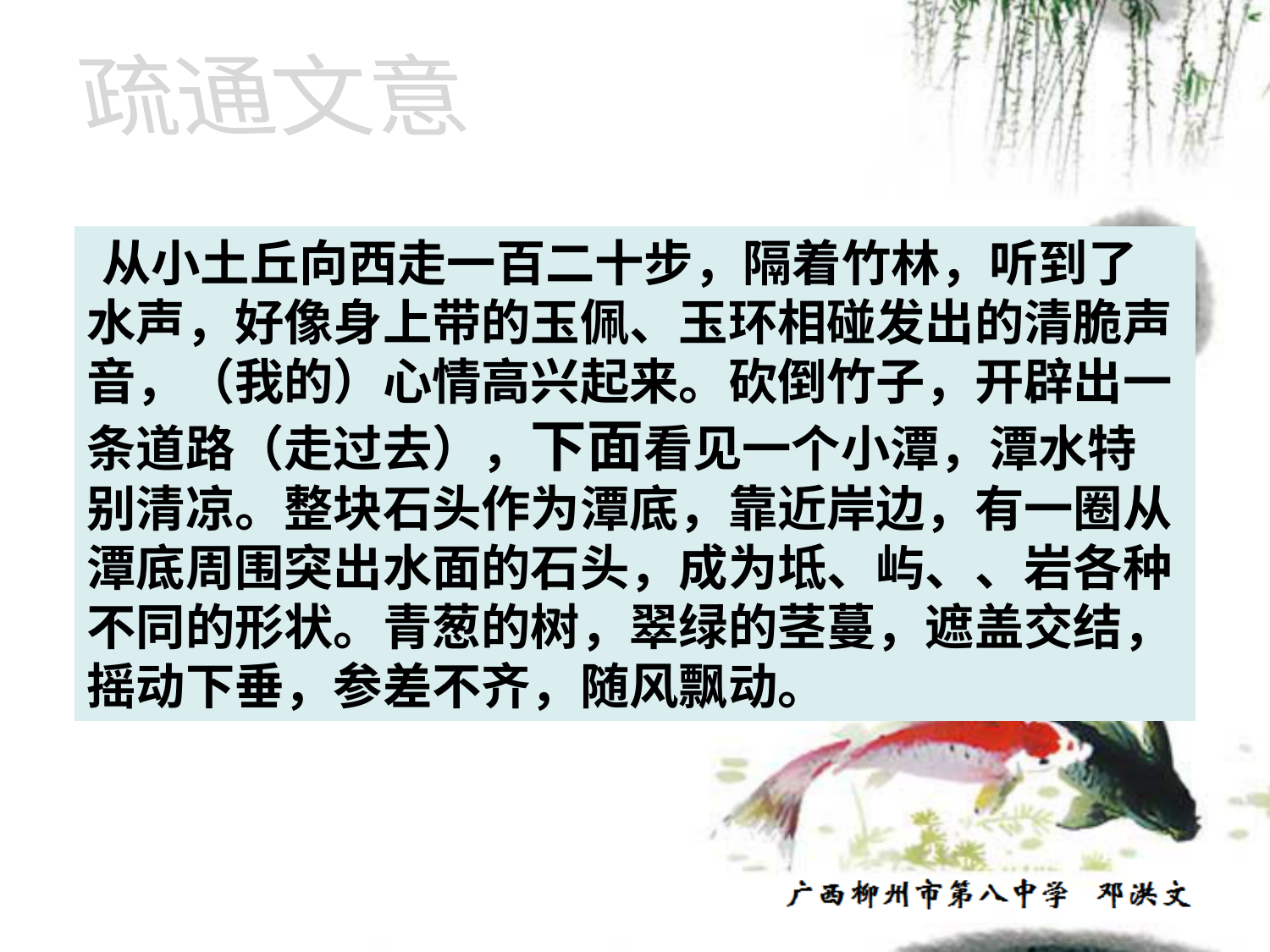

疏通文意
 从小土丘向西走一百二十步，隔着竹林，听到了水声，好像身上带的玉佩、玉环相碰发出的清脆声音，（我的）心情高兴起来。砍倒竹子，开辟出一条道路（走过去），下面看见一个小潭，潭水特别清凉。整块石头作为潭底，靠近岸边，有一圈从潭底周围突出水面的石头，成为坻、屿、、岩各种不同的形状。青葱的树，翠绿的茎蔓，遮盖交结，摇动下垂，参差不齐，随风飘动。